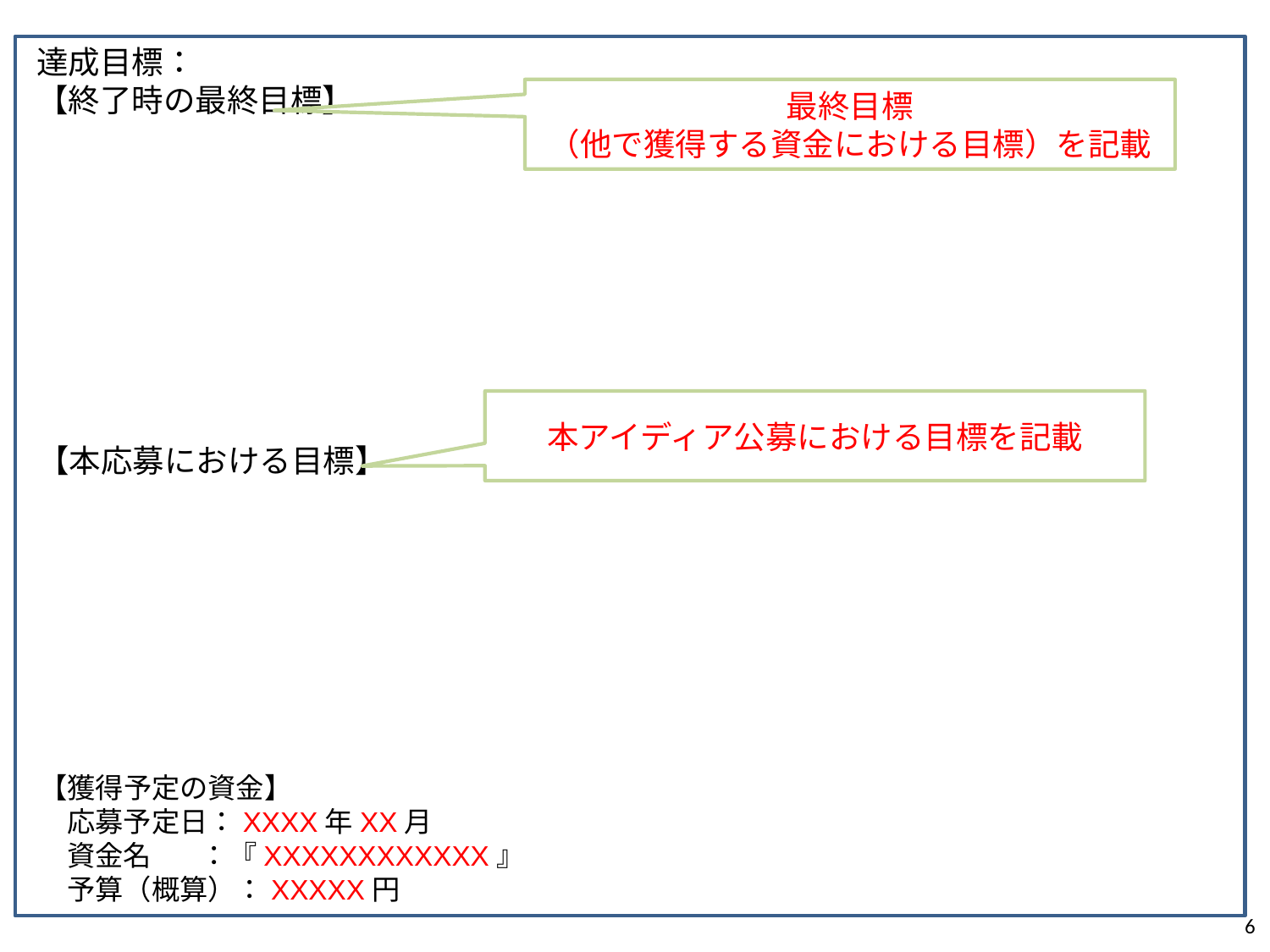

達成目標：
【終了時の最終目標】
最終目標
（他で獲得する資金における目標）を記載
本アイディア公募における目標を記載
【本応募における目標】
【獲得予定の資金】
　応募予定日：XXXX年XX月
　資金名	　 ：『XXXXXXXXXXXX』
　予算（概算）：XXXXX円
6